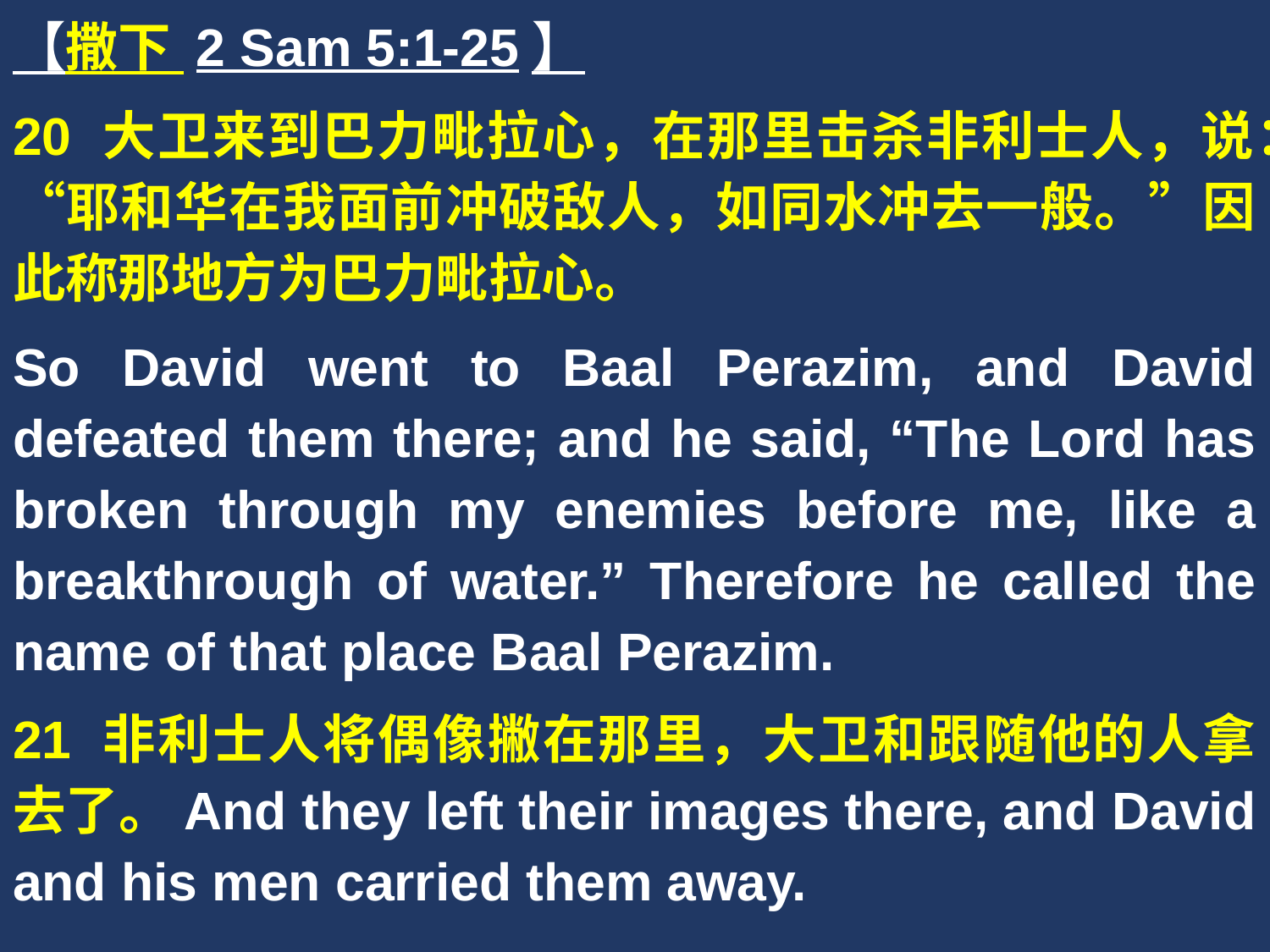

【撒下 2 Sam 5:1-25】
20 大卫来到巴力毗拉心，在那里击杀非利士人，说：“耶和华在我面前冲破敌人，如同水冲去一般。”因此称那地方为巴力毗拉心。
So David went to Baal Perazim, and David defeated them there; and he said, “The Lord has broken through my enemies before me, like a breakthrough of water.” Therefore he called the name of that place Baal Perazim.
21 非利士人将偶像撇在那里，大卫和跟随他的人拿去了。And they left their images there, and David and his men carried them away.